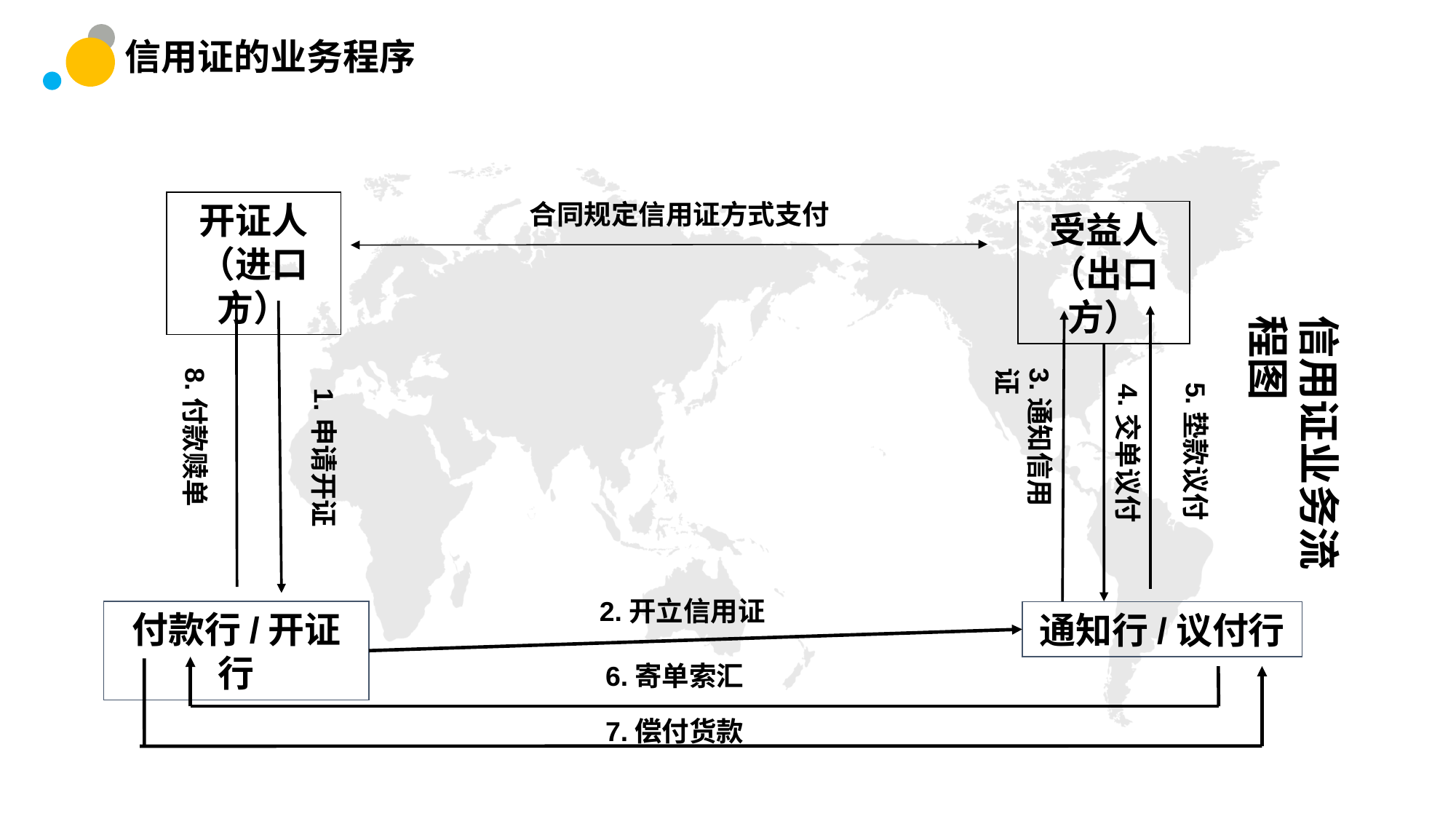

信用证的业务程序
开证人（进口方）
合同规定信用证方式支付
受益人
（出口方）

信用证业务流程图
8.付款赎单
3.通知信用证
5.垫款议付
4.交单议付
1.申请开证
2.开立信用证
付款行/开证行
通知行/议付行
6.寄单索汇
7.偿付货款